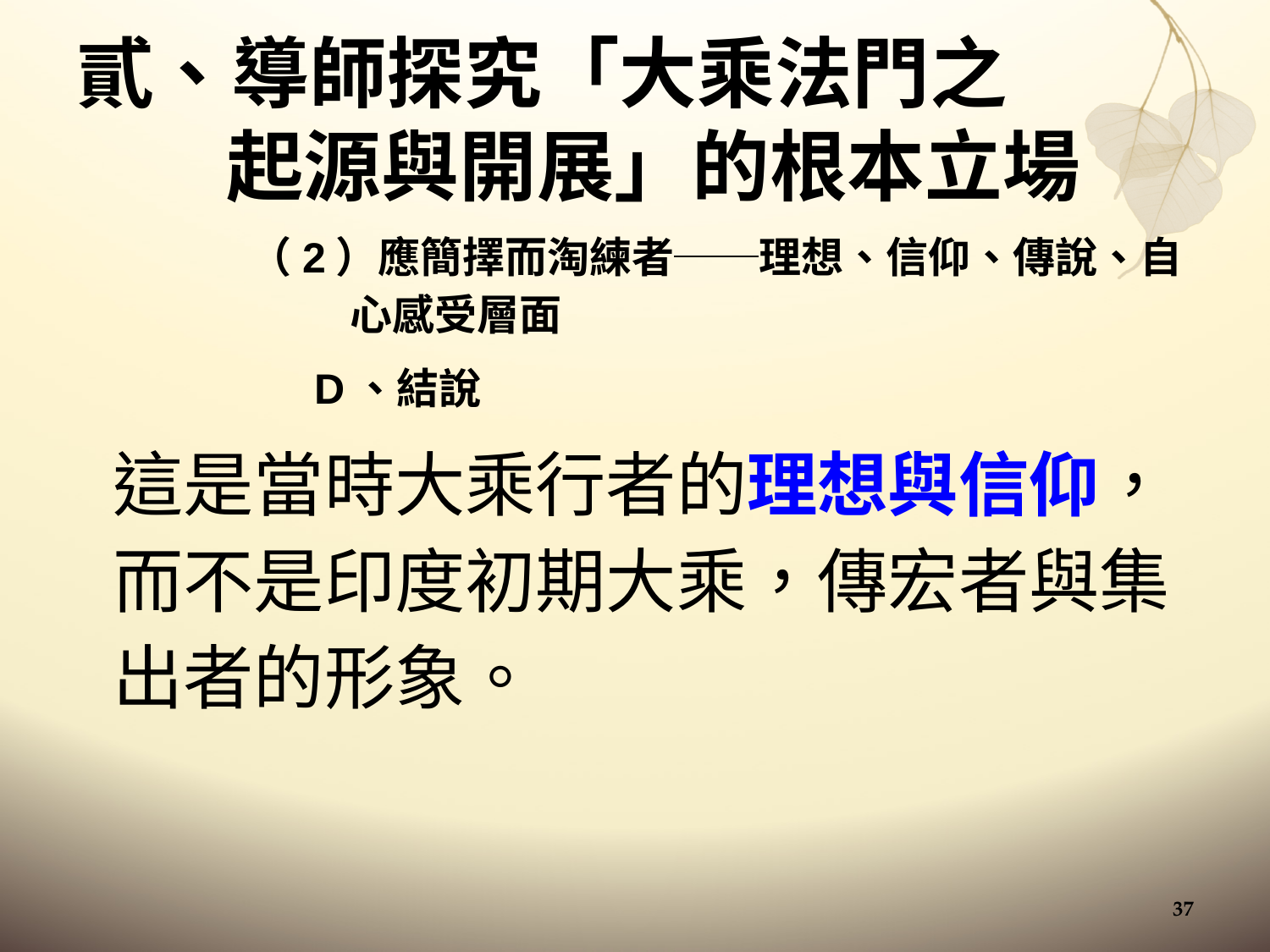

# 貳、導師探究「大乘法門之起源與開展」的根本立場
（2）應簡擇而淘練者──理想、信仰、傳說、自心感受層面
 D、結說
這是當時大乘行者的理想與信仰，而不是印度初期大乘，傳宏者與集出者的形象。
37